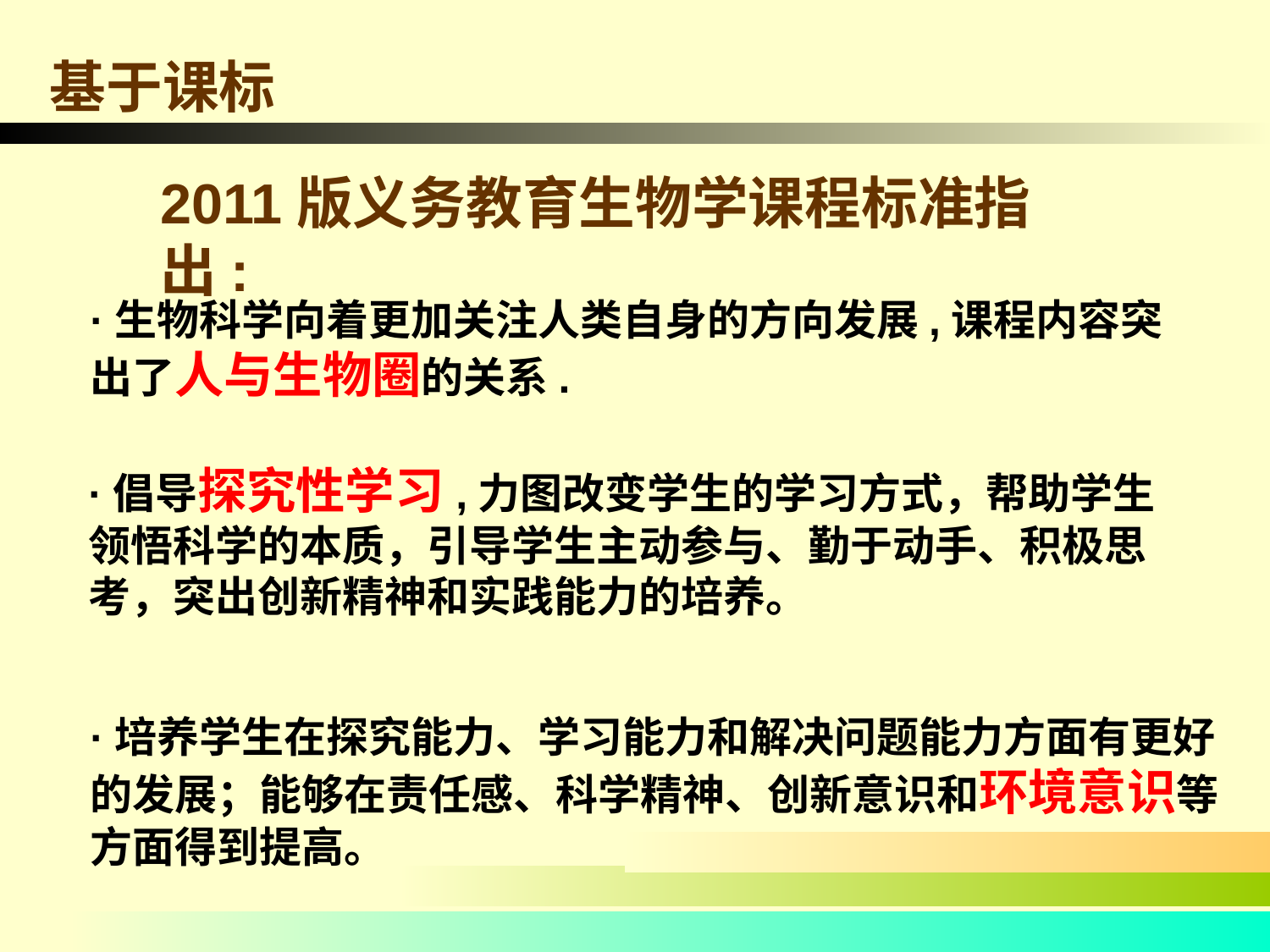

基于课标

2011版义务教育生物学课程标准指出:
·生物科学向着更加关注人类自身的方向发展,课程内容突 出了人与生物圈的关系.
·
·倡导探究性学习,力图改变学生的学习方式，帮助学生领悟科学的本质，引导学生主动参与、勤于动手、积极思考，突出创新精神和实践能力的培养。
·培养学生在探究能力、学习能力和解决问题能力方面有更好的发展；能够在责任感、科学精神、创新意识和环境意识等方面得到提高。